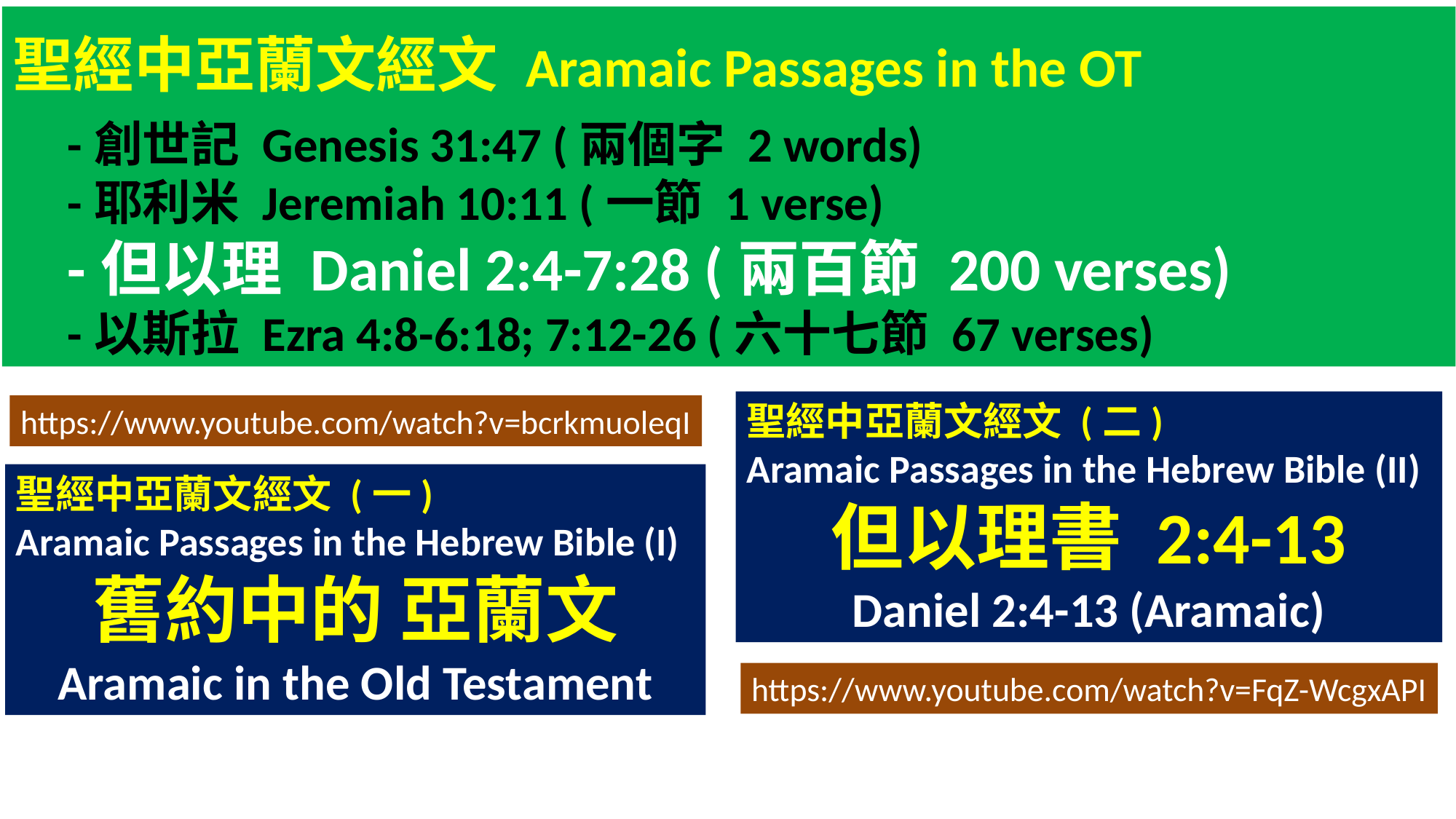

聖經中亞蘭文經文 Aramaic Passages in the OT

     -創世記 Genesis 31:47 (兩個字 2 words)
     -耶利米 Jeremiah 10:11 (一節 1 verse)
     -但以理 Daniel 2:4-7:28 (兩百節 200 verses)
     -以斯拉 Ezra 4:8-6:18; 7:12-26 (六十七節 67 verses)
聖經中亞蘭文經文 (二)
Aramaic Passages in the Hebrew Bible (II)
但以理書 2:4-13
Daniel 2:4-13 (Aramaic)
https://www.youtube.com/watch?v=bcrkmuoleqI
聖經中亞蘭文經文 (一)
Aramaic Passages in the Hebrew Bible (I)
舊約中的 亞蘭文
Aramaic in the Old Testament
https://www.youtube.com/watch?v=FqZ-WcgxAPI